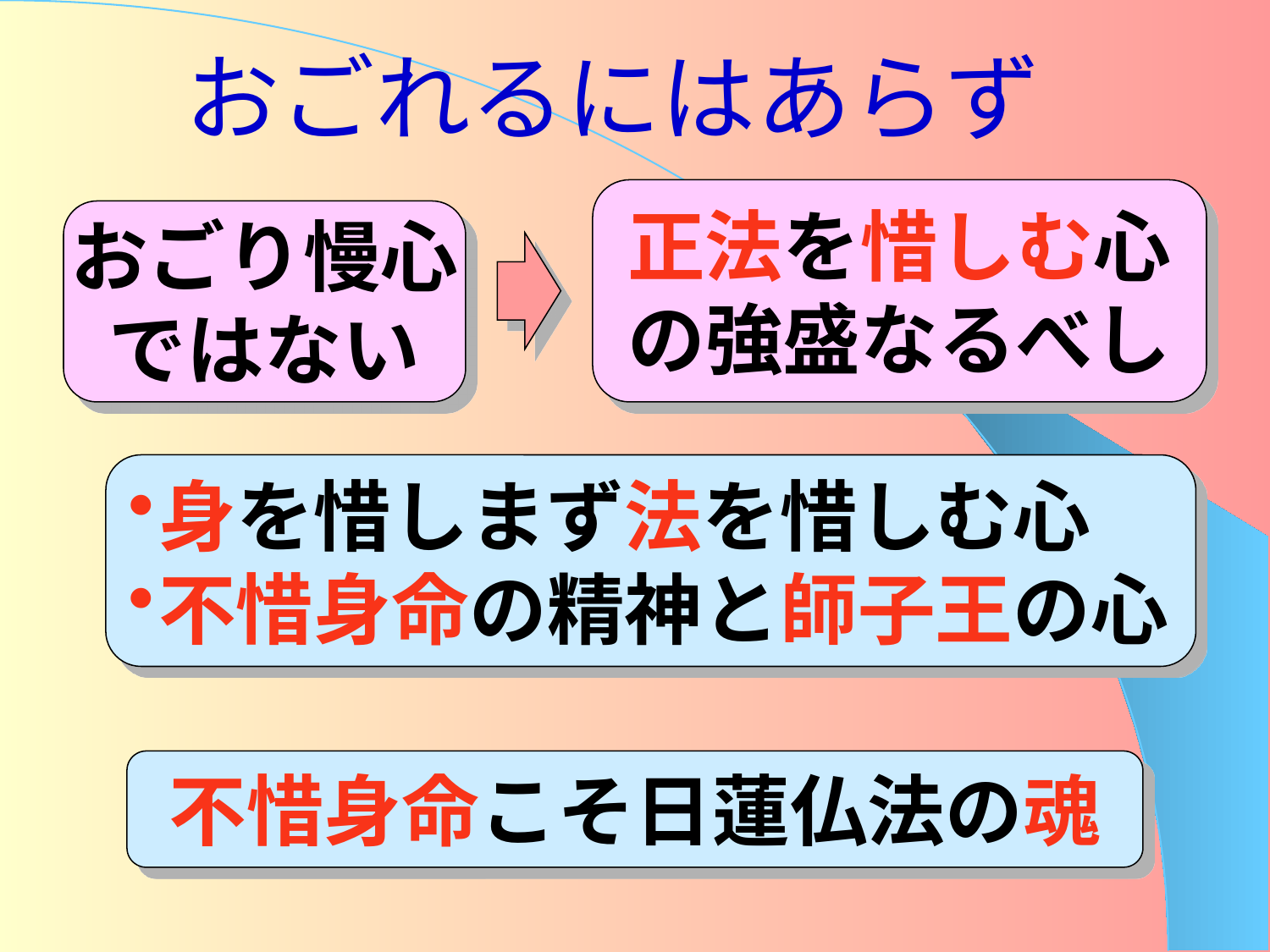

# おごれるにはあらず
正法を惜しむ心
の強盛なるべし
おごり慢心
ではない

身を惜しまず法を惜しむ心
不惜身命の精神と師子王の心
不惜身命こそ日蓮仏法の魂